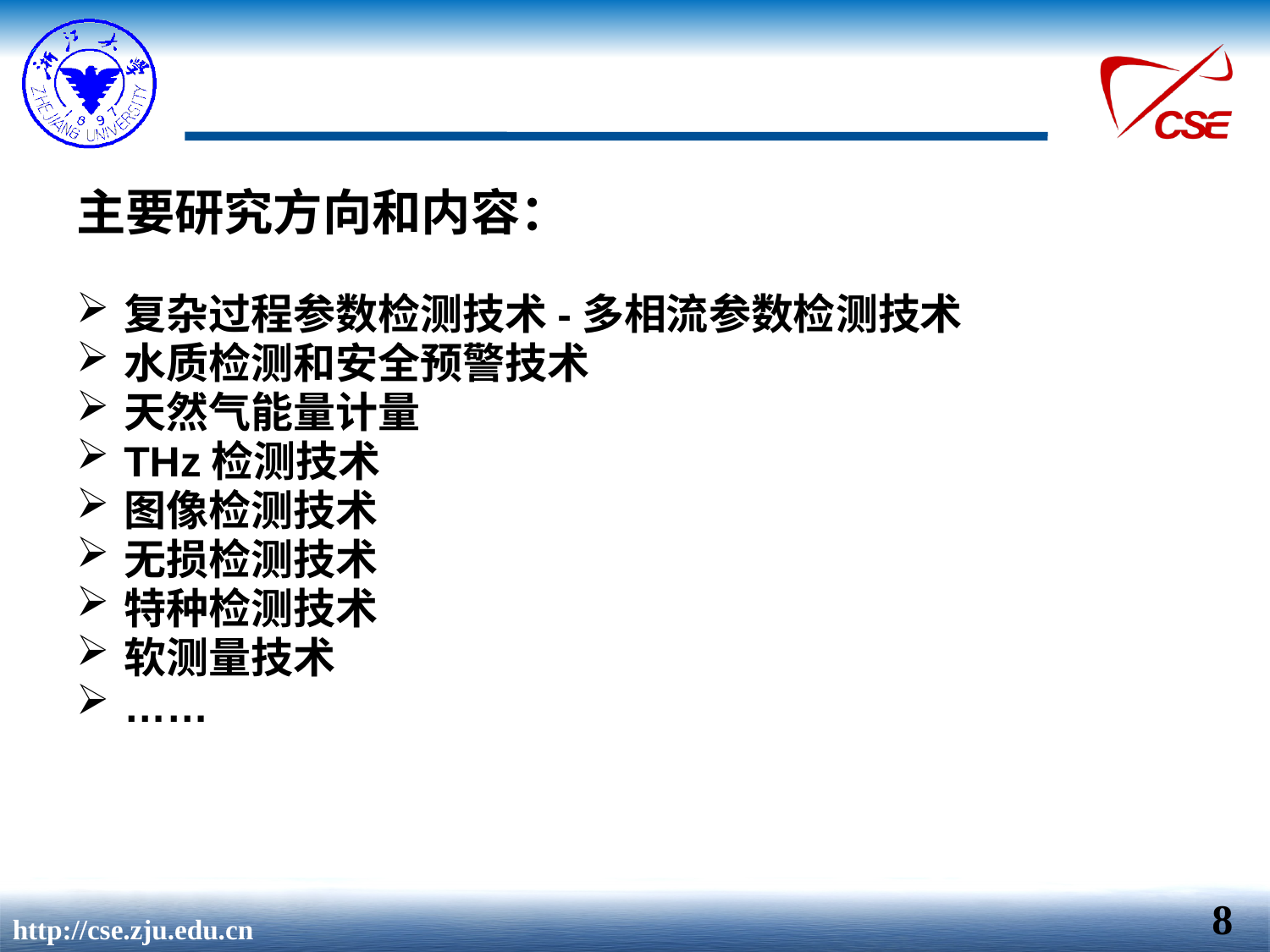

主要研究方向和内容：

复杂过程参数检测技术-多相流参数检测技术
水质检测和安全预警技术
天然气能量计量
THz检测技术
图像检测技术
无损检测技术
特种检测技术
软测量技术
……